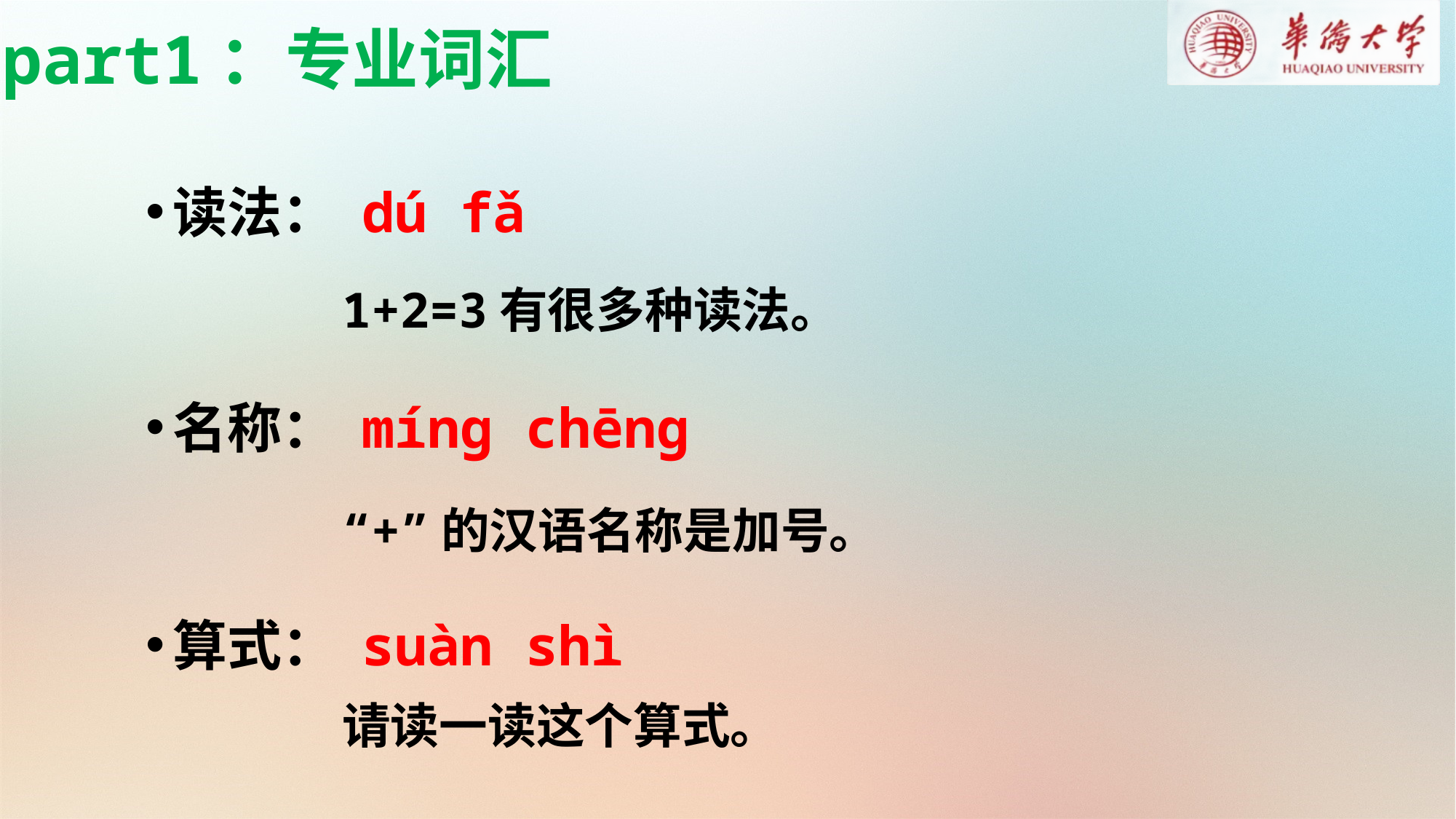

part1：专业词汇
读法： dú fǎ
1+2=3有很多种读法。
名称： míng chēng
“+”的汉语名称是加号。
算式： suàn shì
请读一读这个算式。